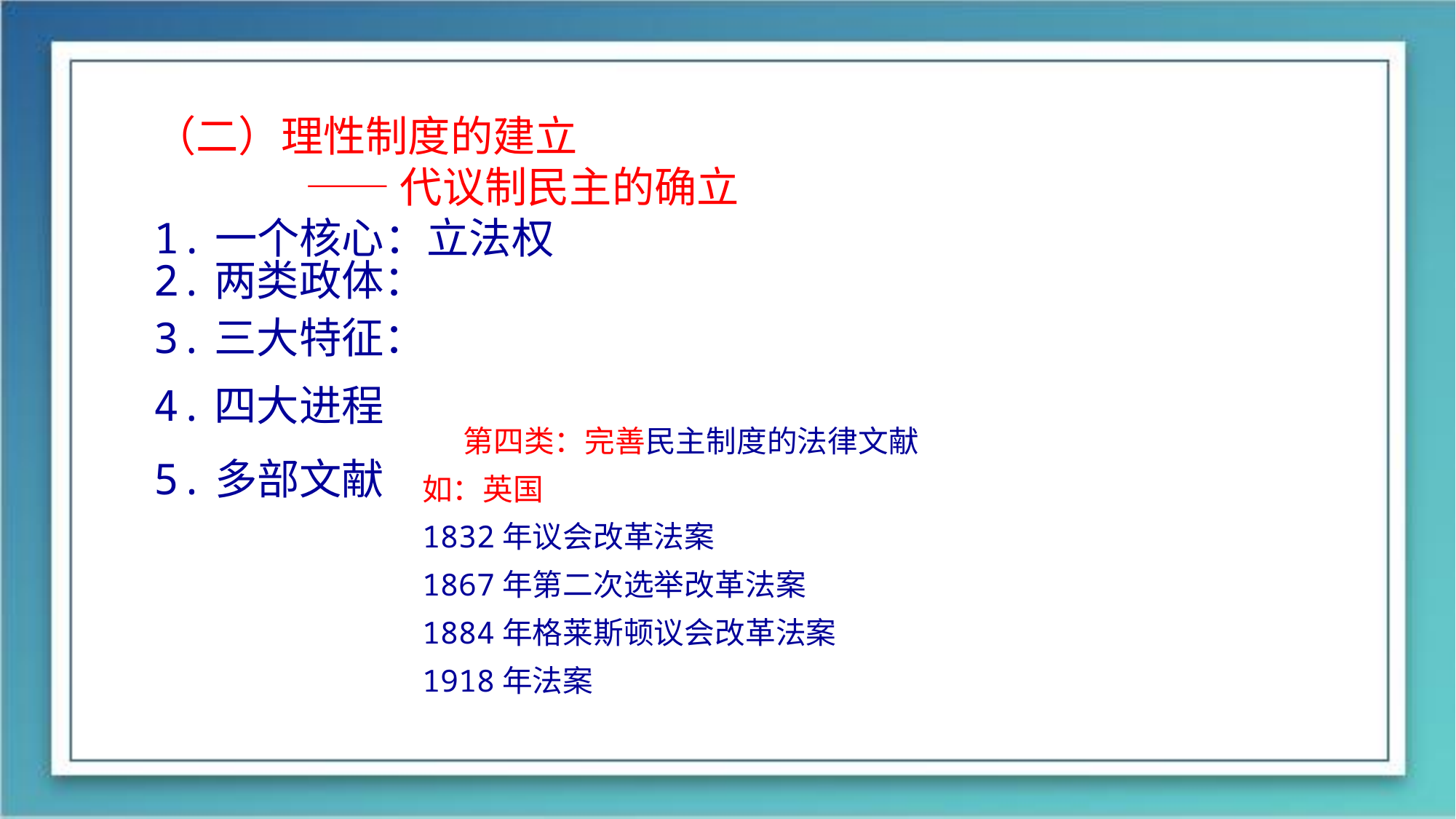

（二）理性制度的建立
                ——代议制民主的确立
1.一个核心：立法权
2.两类政体：
3.三大特征：

4.四大进程
     第四类：完善民主制度的法律文献
如：英国
1832年议会改革法案
1867年第二次选举改革法案
1884年格莱斯顿议会改革法案
1918年法案

5.多部文献